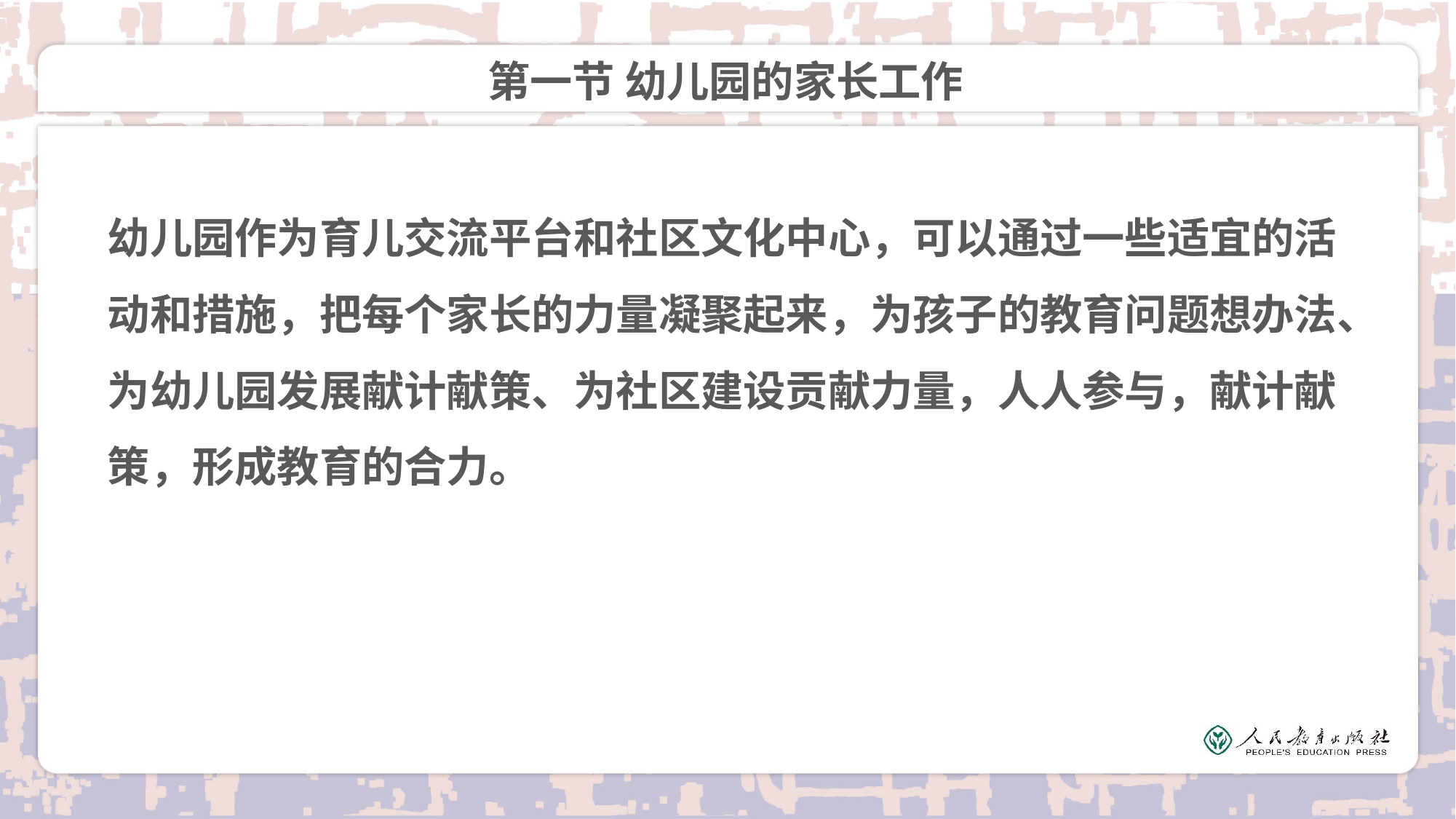

# 第一节 幼儿园的家长工作
幼儿园作为育儿交流平台和社区文化中心，可以通过一些适宜的活动和措施，把每个家长的力量凝聚起来，为孩子的教育问题想办法、为幼儿园发展献计献策、为社区建设贡献力量，人人参与，献计献策，形成教育的合力。